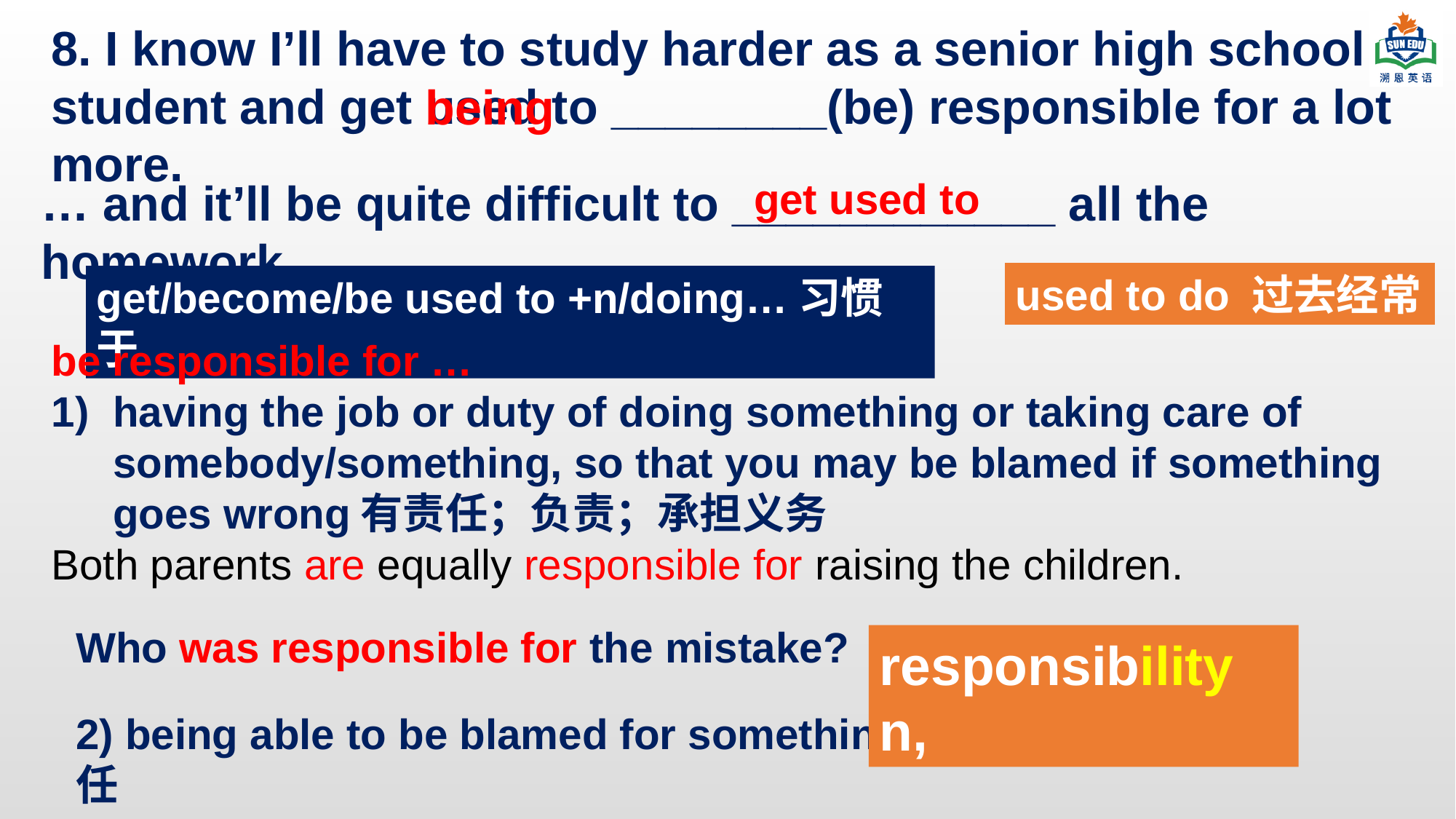

8. I know I’ll have to study harder as a senior high school student and get used to ________(be) responsible for a lot more.
being
… and it’ll be quite difficult to ____________ all the homework.
get used to
used to do 过去经常
get/become/be used to +n/doing…习惯于
be responsible for …
having the job or duty of doing something or taking care of somebody/something, so that you may be blamed if something goes wrong有责任；负责；承担义务
Both parents are equally responsible for raising the children.

Who was responsible for the mistake?

responsibility n,
2) being able to be blamed for something应受责备；有责任